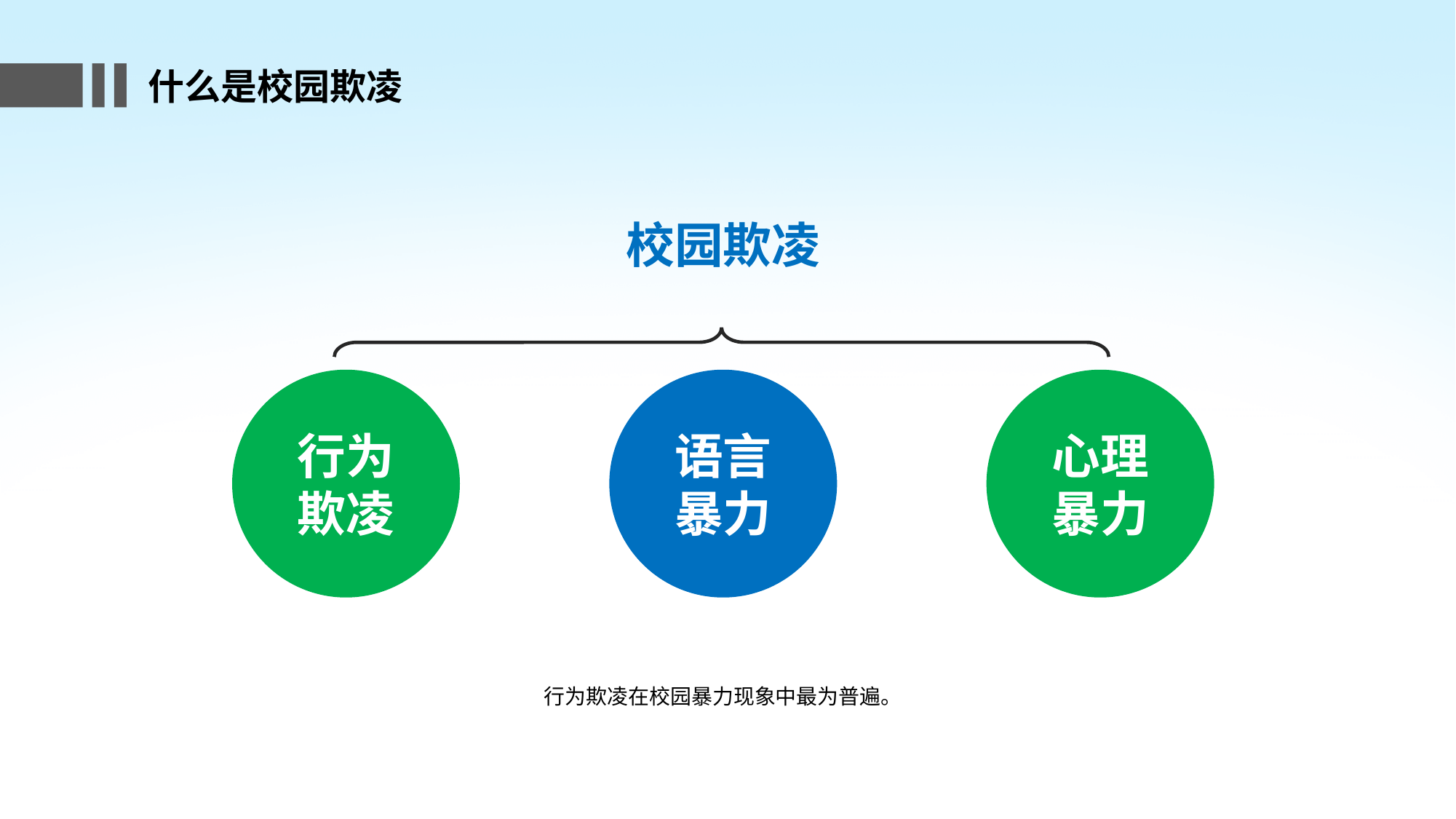

什么是校园欺凌

校园欺凌
行为欺凌
语言暴力
心理暴力
行为欺凌在校园暴力现象中最为普遍。